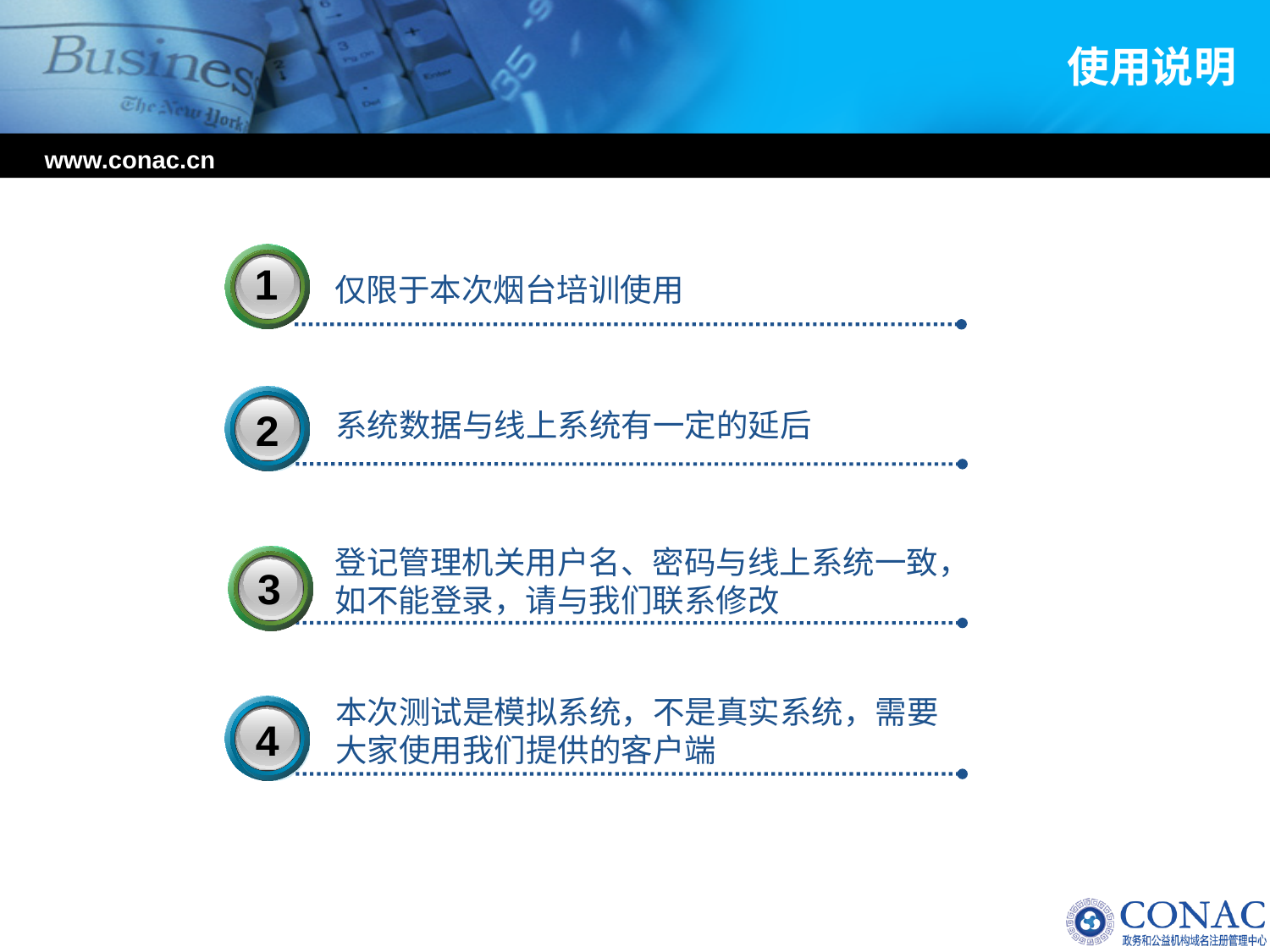

# 使用说明
www.conac.cn

1

仅限于本次烟台培训使用

2

系统数据与线上系统有一定的延后
登记管理机关用户名、密码与线上系统一致，如不能登录，请与我们联系修改

3

3

本次测试是模拟系统，不是真实系统，需要大家使用我们提供的客户端

4